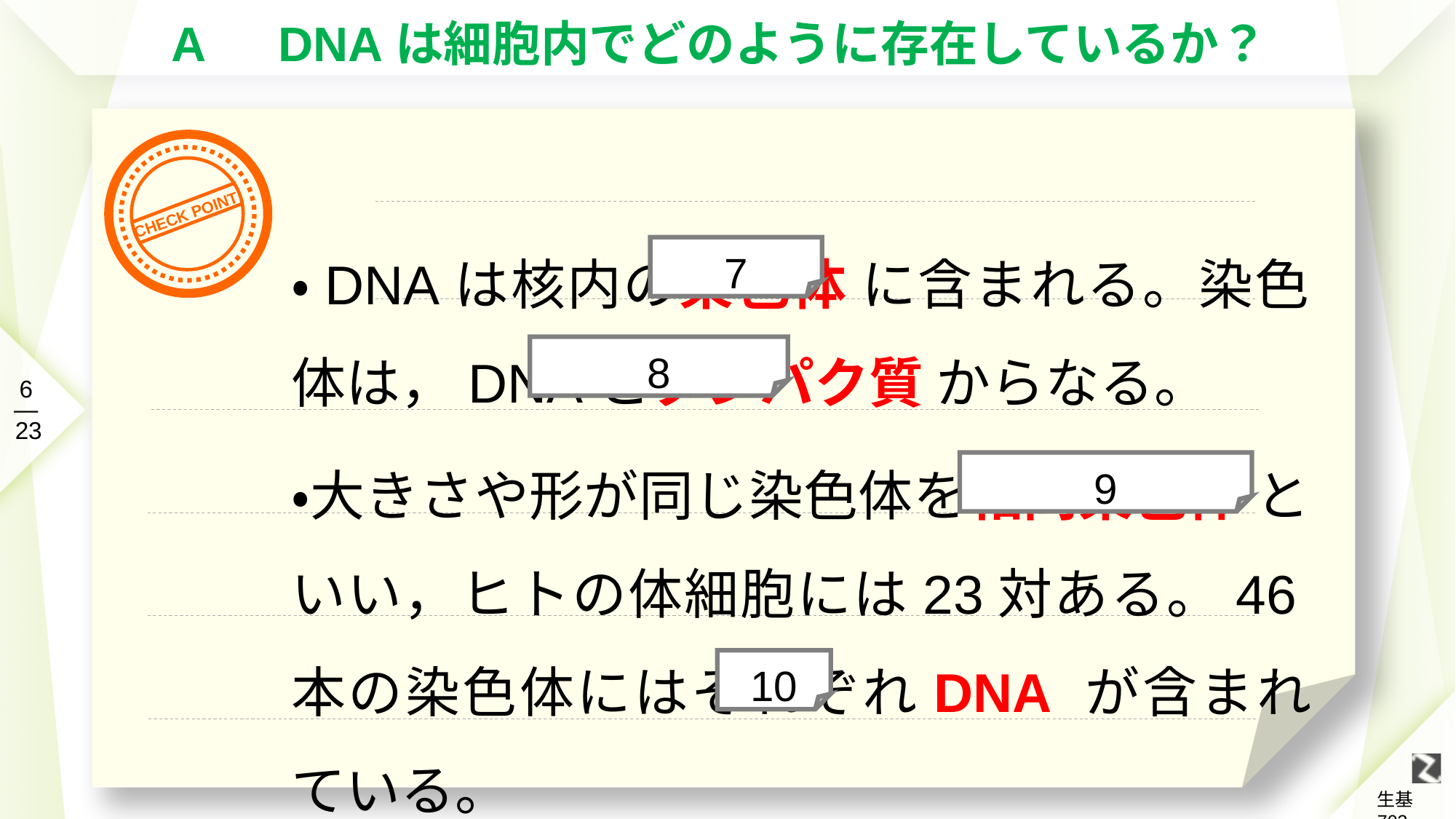

# A　DNAは細胞内でどのように存在しているか？
・DNAは核内の染色体 に含まれる。染色体は，DNAとタンパク質 からなる。
・大きさや形が同じ染色体を相同染色体 といい，ヒトの体細胞には23対ある。46本の染色体にはそれぞれDNA が含まれている。
7
8
9
10